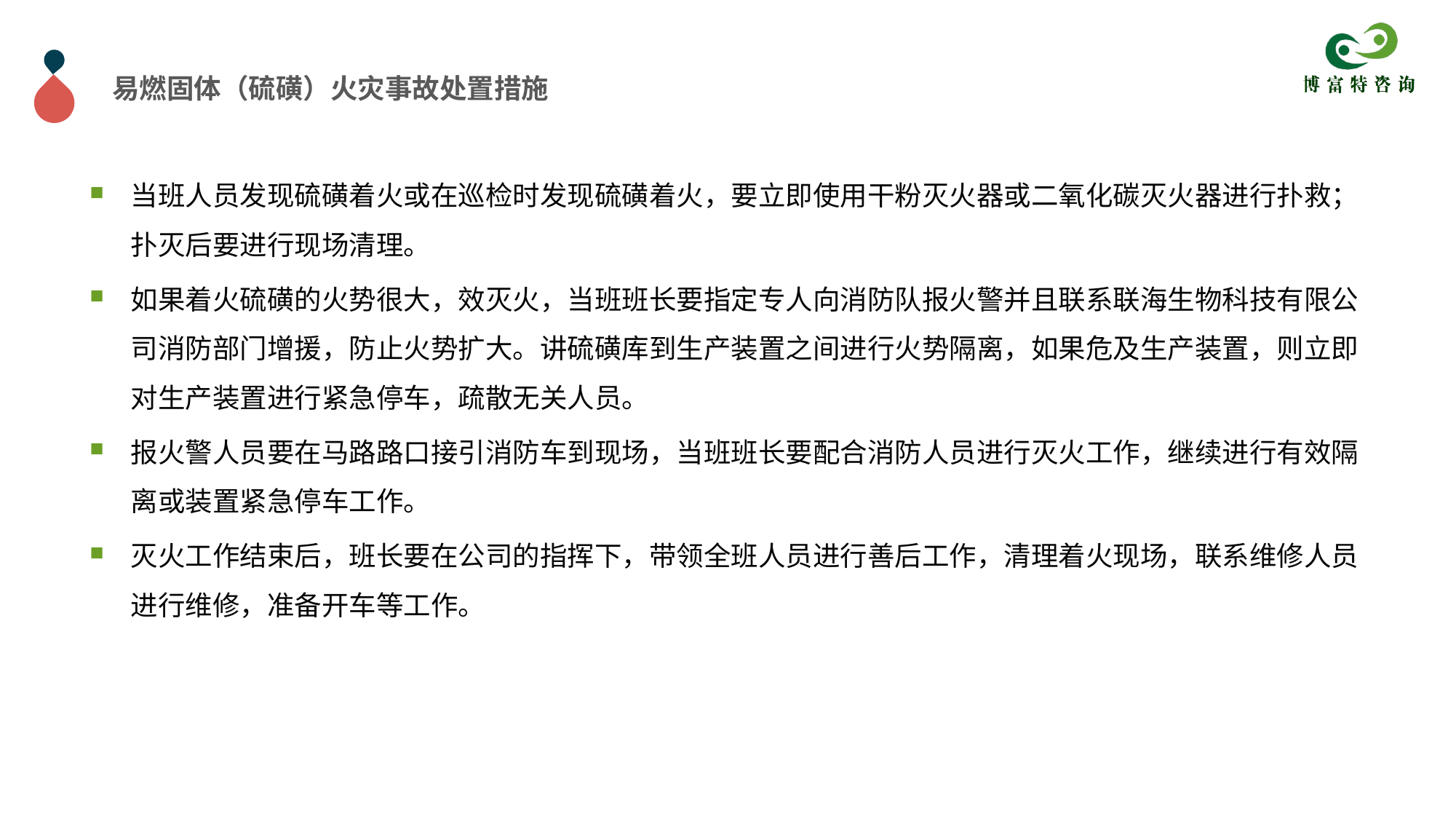

易燃固体（硫磺）火灾事故处置措施
当班人员发现硫磺着火或在巡检时发现硫磺着火，要立即使用干粉灭火器或二氧化碳灭火器进行扑救；扑灭后要进行现场清理。
如果着火硫磺的火势很大，效灭火，当班班长要指定专人向消防队报火警并且联系联海生物科技有限公司消防部门增援，防止火势扩大。讲硫磺库到生产装置之间进行火势隔离，如果危及生产装置，则立即对生产装置进行紧急停车，疏散无关人员。
报火警人员要在马路路口接引消防车到现场，当班班长要配合消防人员进行灭火工作，继续进行有效隔离或装置紧急停车工作。
灭火工作结束后，班长要在公司的指挥下，带领全班人员进行善后工作，清理着火现场，联系维修人员进行维修，准备开车等工作。